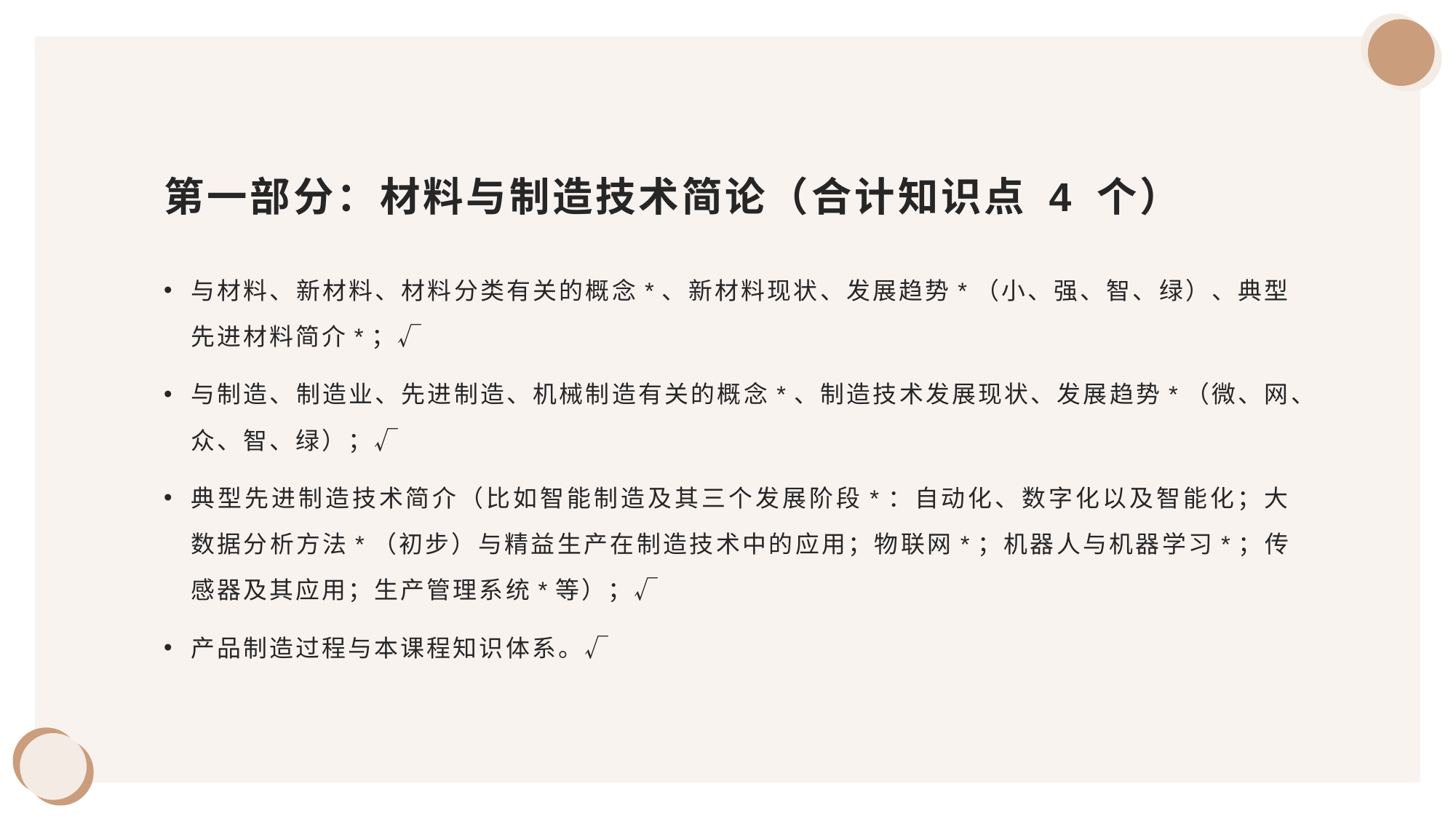

# 第一部分：材料与制造技术简论（合计知识点 4 个）
与材料、新材料、材料分类有关的概念*、新材料现状、发展趋势*（小、强、智、绿）、典型先进材料简介*；√
与制造、制造业、先进制造、机械制造有关的概念*、制造技术发展现状、发展趋势*（微、网、众、智、绿）；√
典型先进制造技术简介（比如智能制造及其三个发展阶段*：自动化、数字化以及智能化；大数据分析方法*（初步）与精益生产在制造技术中的应用；物联网*；机器人与机器学习*；传感器及其应用；生产管理系统*等）；√
产品制造过程与本课程知识体系。√